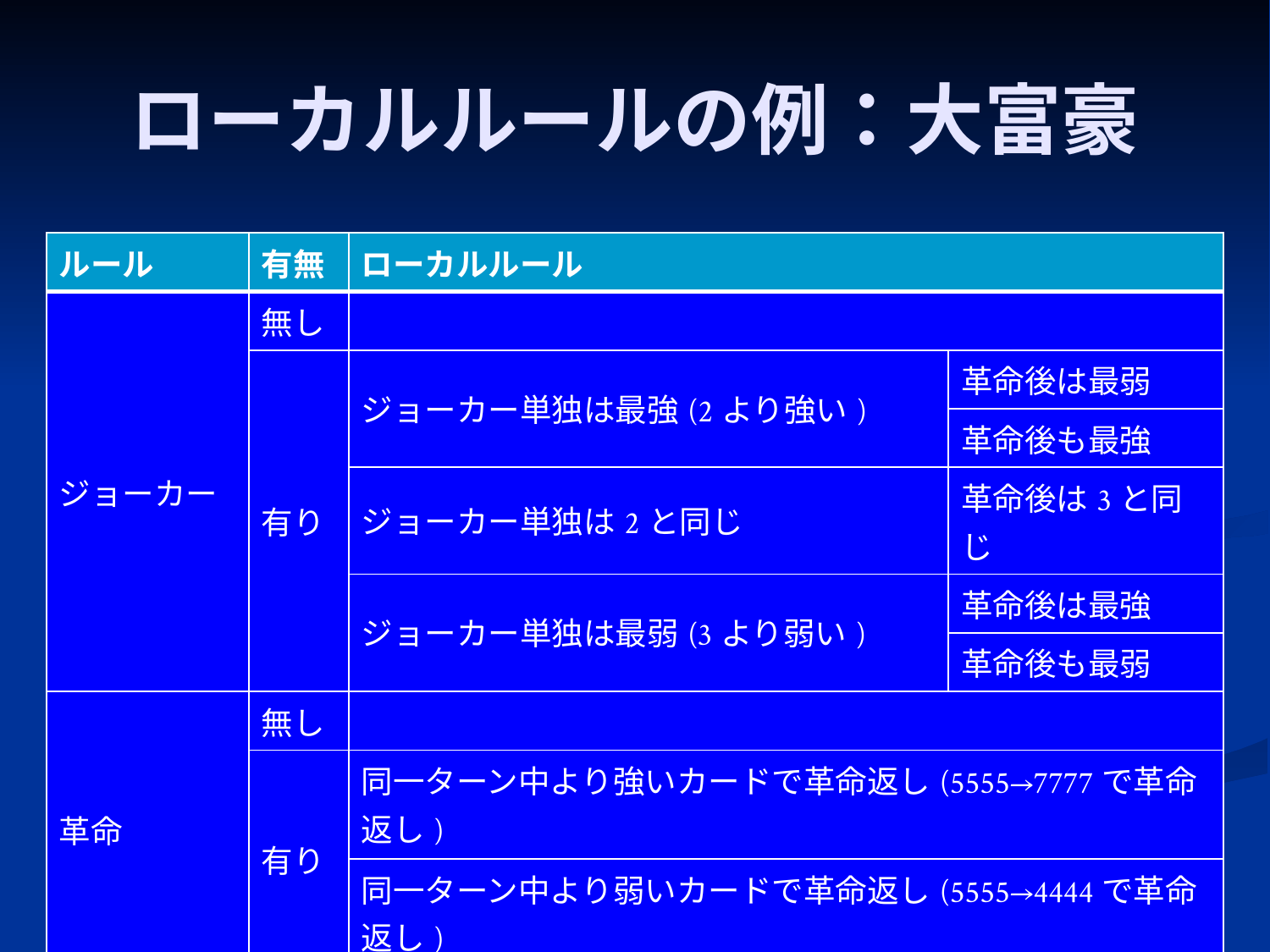

# ローカルルールの例：大富豪
| ルール | 有無 | ローカルルール |  |
| --- | --- | --- | --- |
| ジョーカー | 無し |  |  |
|  | 有り | ジョーカー単独は最強(2より強い) | 革命後は最弱 |
|  |  |  | 革命後も最強 |
|  |  | ジョーカー単独は2と同じ | 革命後は3と同じ |
|  |  | ジョーカー単独は最弱(3より弱い) | 革命後は最強 |
|  |  |  | 革命後も最弱 |
| 革命 | 無し |  |  |
|  | 有り | 同一ターン中より強いカードで革命返し(5555→7777で革命返し) |  |
|  |  | 同一ターン中より弱いカードで革命返し(5555→4444で革命返し) |  |
| 階段 | 無し |  |  |
|  | 有り | 次は1つ上の数字なら出せる(456の次に567を出せる) |  |
|  |  | 次は1番上の数字より上の数字なら出せる(456の次は789以上) |  |